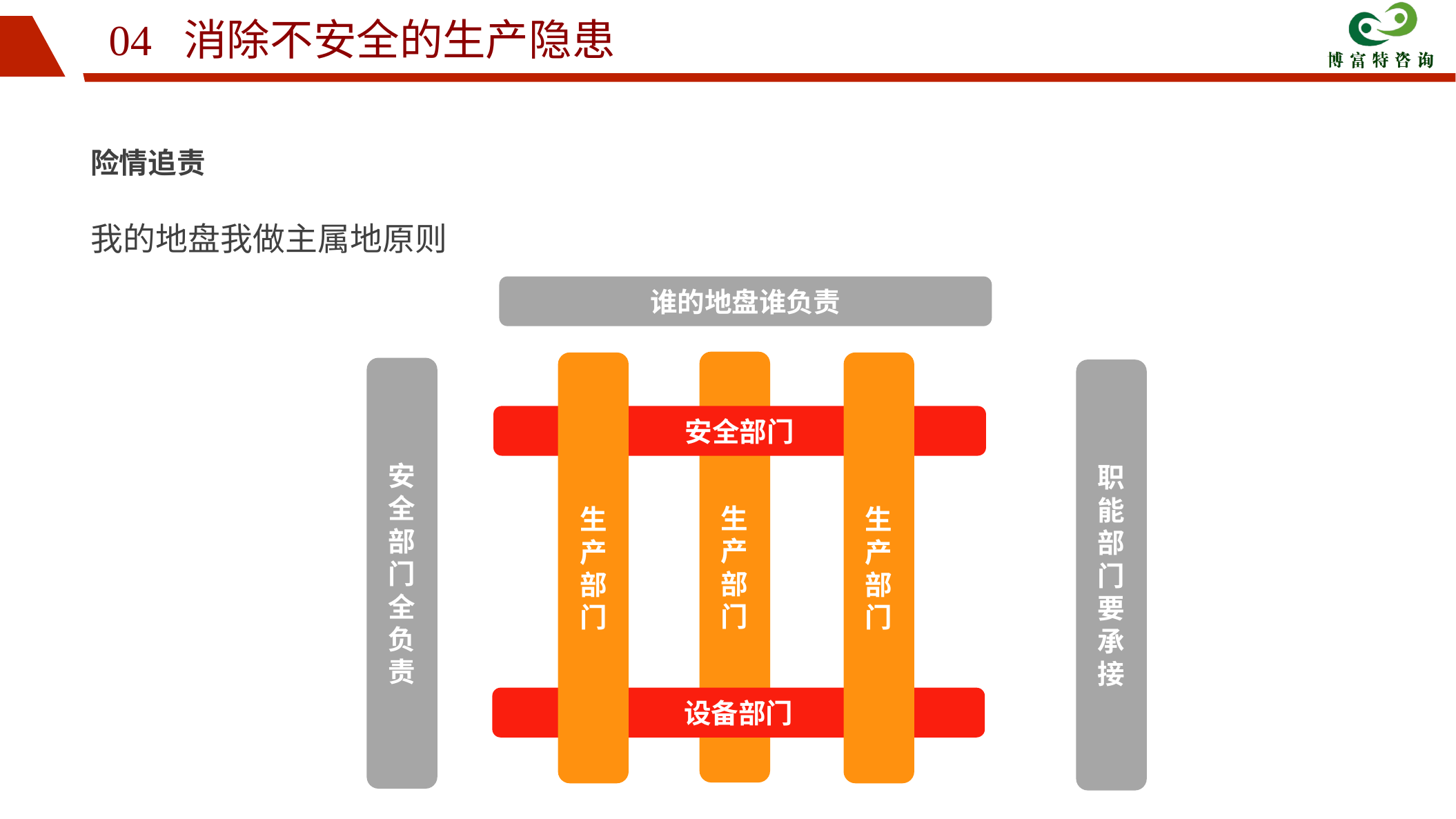

04  消除不安全的生产隐患

险情追责
我的地盘我做主属地原则
谁的地盘谁负责
生产部门
生产部门
生产部门
安全部门全负责
职能部门要承接
安全部门
设备部门